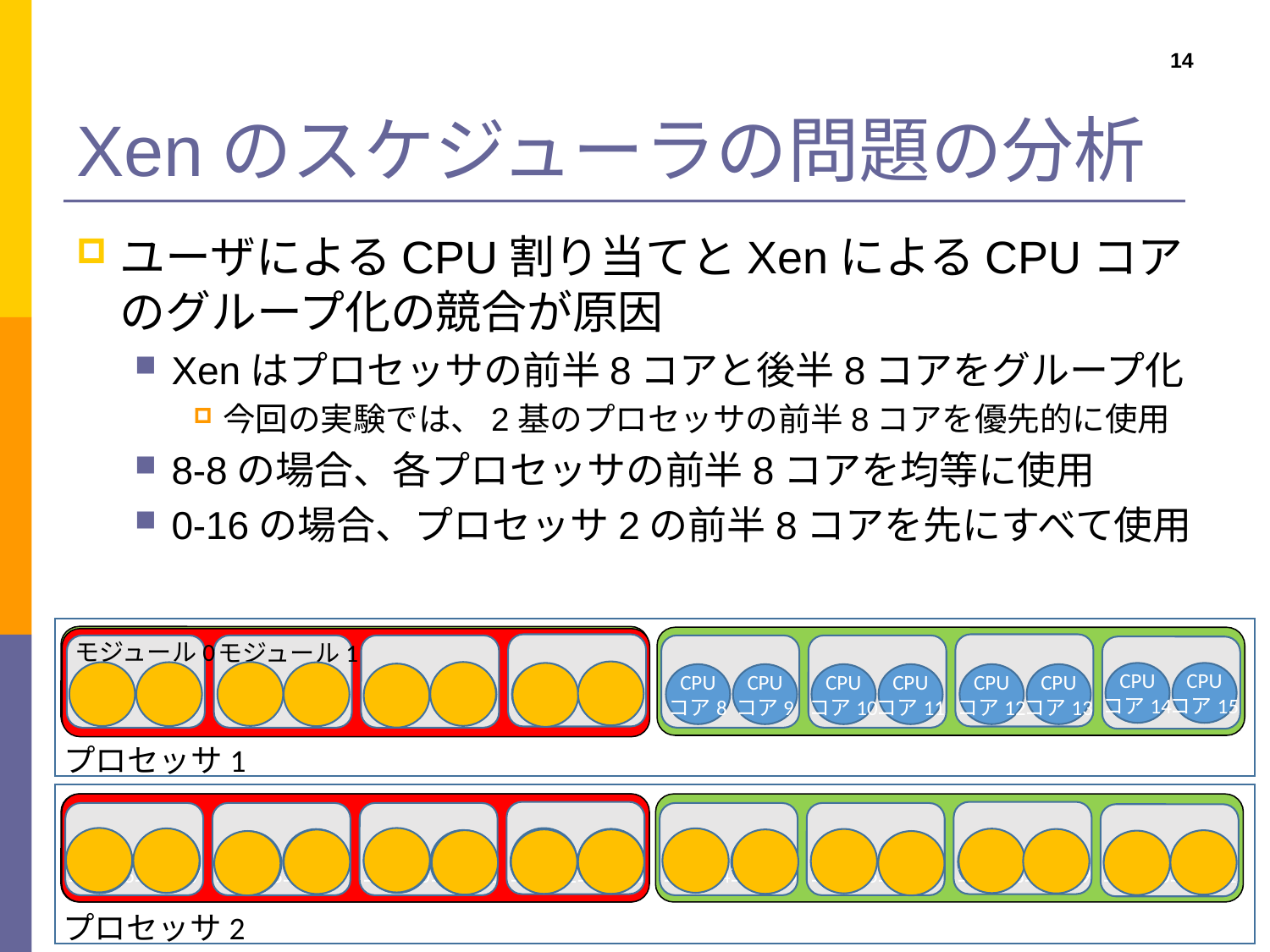

# Xenのスケジューラの問題の分析
14
ユーザによるCPU割り当てとXenによるCPUコアのグループ化の競合が原因
Xenはプロセッサの前半8コアと後半8コアをグループ化
今回の実験では、2基のプロセッサの前半8コアを優先的に使用
8-8の場合、各プロセッサの前半8コアを均等に使用
0-16の場合、プロセッサ2の前半8コアを先にすべて使用

モジュール0
モジュール1

CPU
コア14
CPU
コア15

CPU
コア0
CPU
コア1
CPU
コア2
CPU
コア3
CPU
コア4
CPU
コア5
CPU
コア6
CPU
コア7
CPU
コア8
CPU
コア9
CPU
コア10
CPU
コア11
CPU
コア12
CPU
コア13
プロセッサ1

CPU
コア16
CPU
コア17
CPU
コア18
CPU
コア19
CPU
コア20
CPU
コア21
CPU
コア22
CPU
コア23
CPU
コア24
CPU
コア25
CPU
コア26
CPU
コア27
CPU
コア28
CPU
コア29
CPU
コア30
CPU
コア31
プロセッサ2